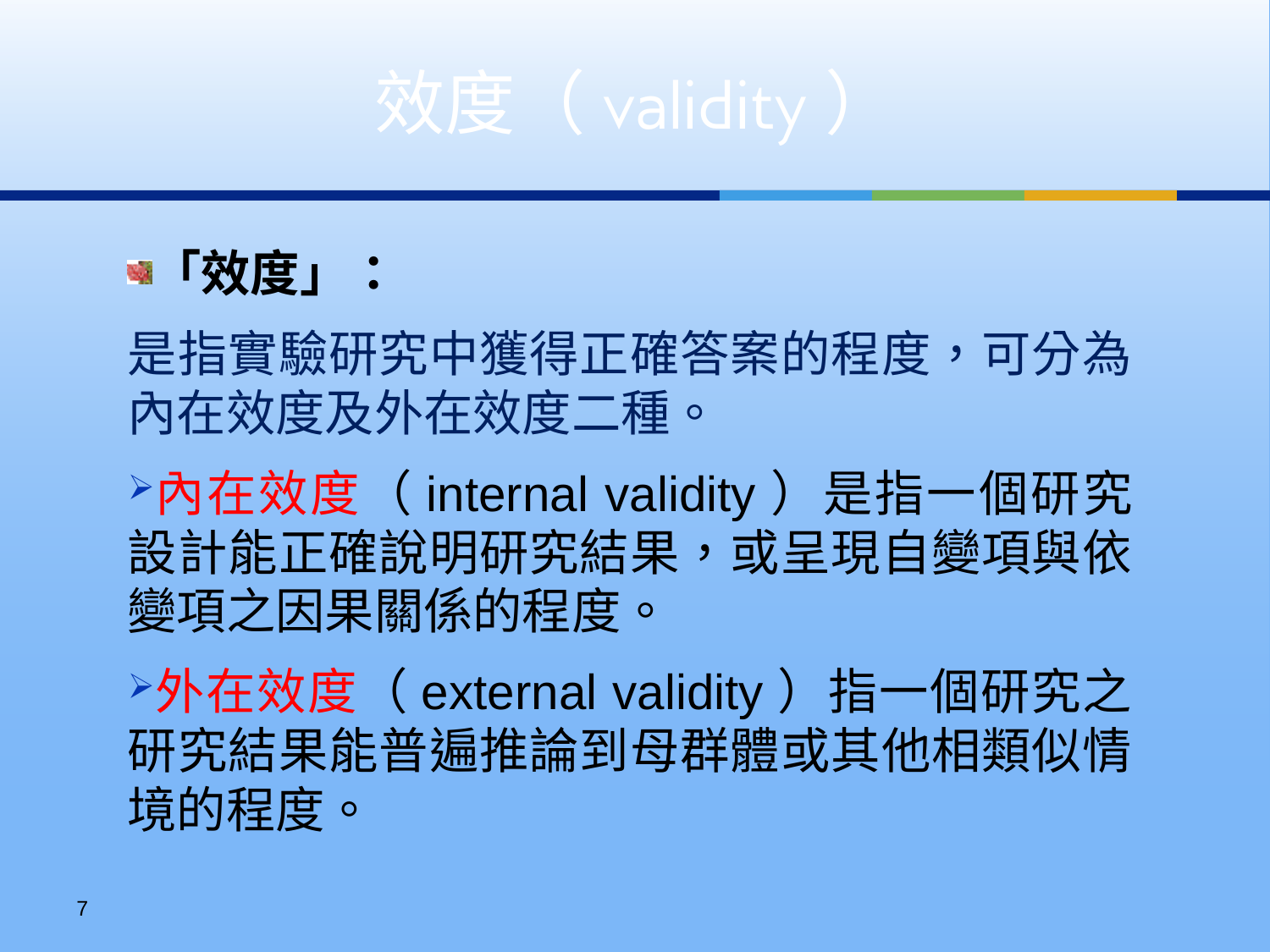

效度（validity）
「效度」：
是指實驗研究中獲得正確答案的程度，可分為內在效度及外在效度二種。
內在效度（internal validity）是指一個研究設計能正確說明研究結果，或呈現自變項與依變項之因果關係的程度。
外在效度（external validity）指一個研究之研究結果能普遍推論到母群體或其他相類似情境的程度。
7